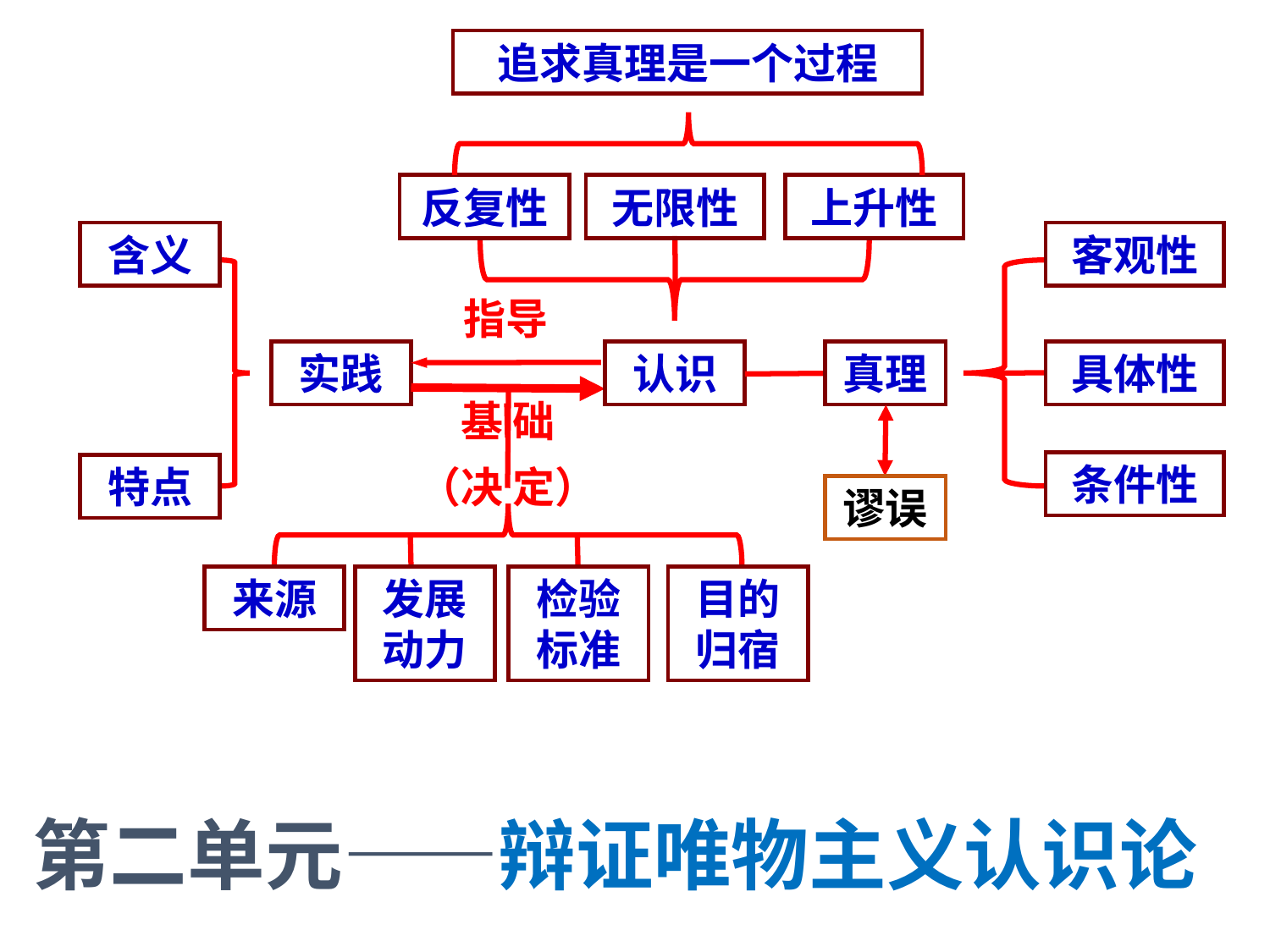

追求真理是一个过程

反复性
无限性
上升性
含义
客观性

指导

具体性
实践
认识
真理
基 础
条件性
特点
（决 定）
谬误
来源
发展动力
检验标准
目的归宿
第二单元——辩证唯物主义认识论